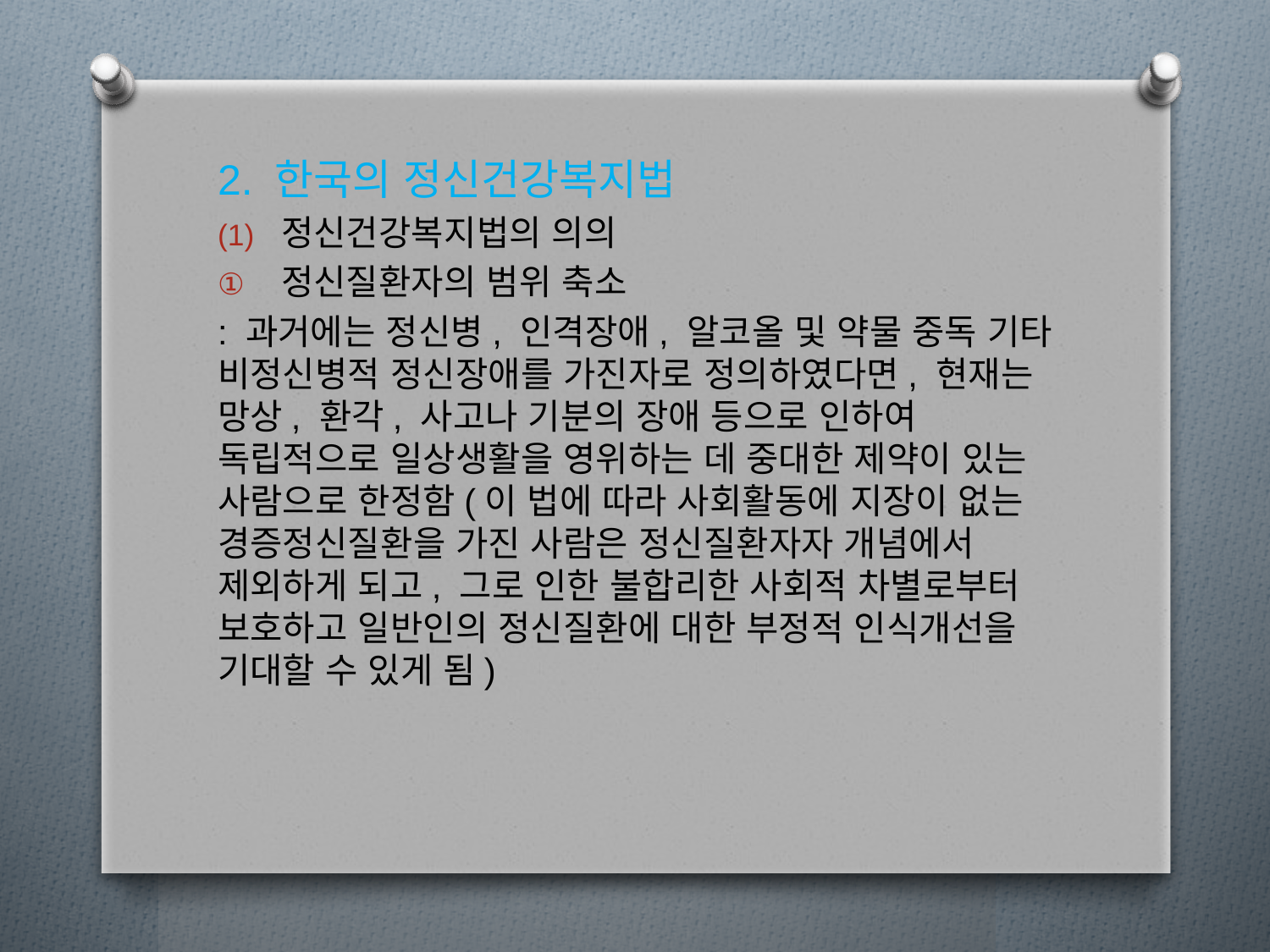

2. 한국의 정신건강복지법
정신건강복지법의 의의
정신질환자의 범위 축소
: 과거에는 정신병, 인격장애, 알코올 및 약물 중독 기타 비정신병적 정신장애를 가진자로 정의하였다면, 현재는 망상, 환각, 사고나 기분의 장애 등으로 인하여 독립적으로 일상생활을 영위하는 데 중대한 제약이 있는 사람으로 한정함(이 법에 따라 사회활동에 지장이 없는 경증정신질환을 가진 사람은 정신질환자자 개념에서 제외하게 되고, 그로 인한 불합리한 사회적 차별로부터 보호하고 일반인의 정신질환에 대한 부정적 인식개선을 기대할 수 있게 됨)